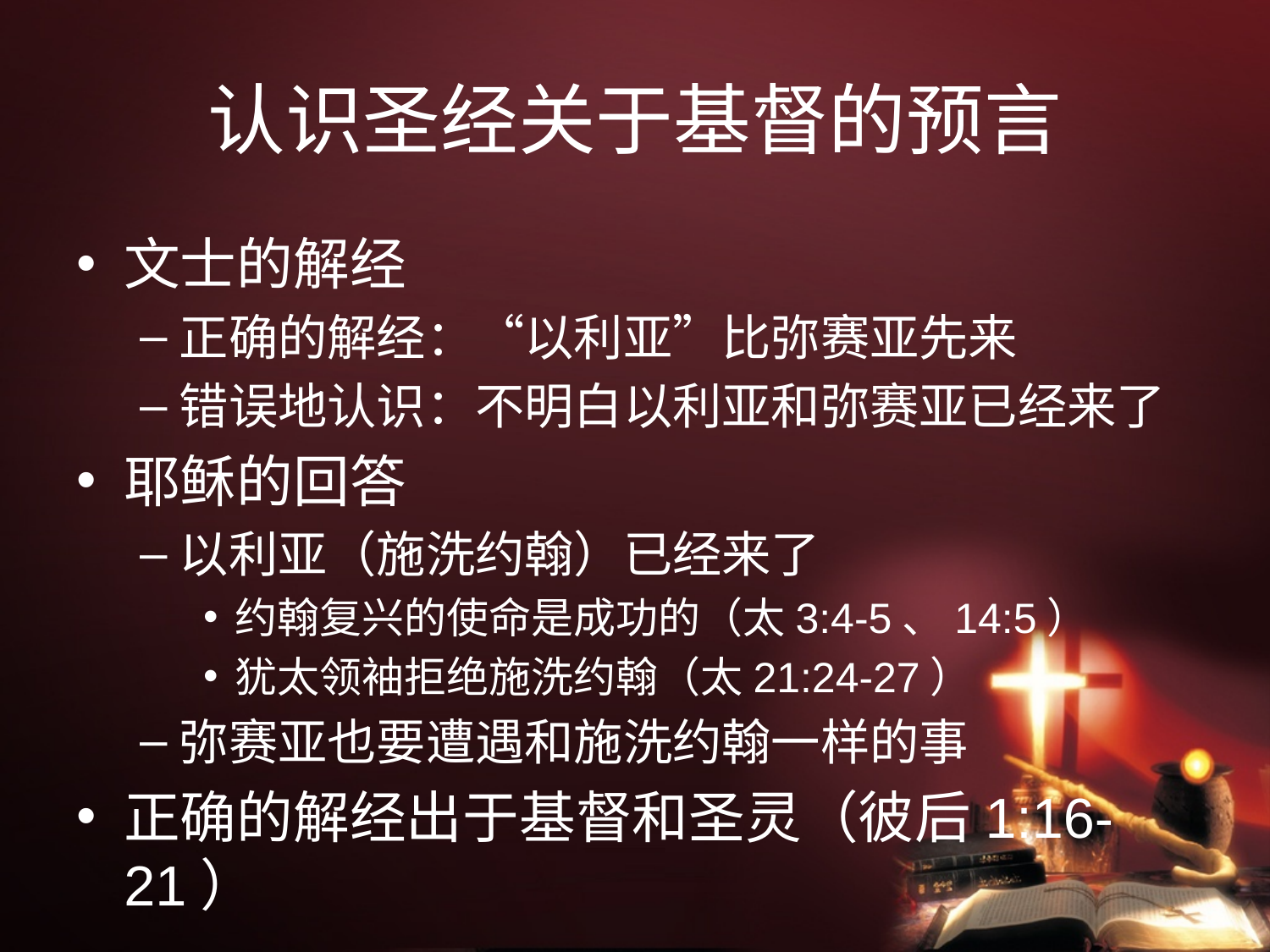

# 认识圣经关于基督的预言
文士的解经
正确的解经：“以利亚”比弥赛亚先来
错误地认识：不明白以利亚和弥赛亚已经来了
耶稣的回答
以利亚（施洗约翰）已经来了
约翰复兴的使命是成功的（太3:4-5、14:5）
犹太领袖拒绝施洗约翰（太21:24-27）
弥赛亚也要遭遇和施洗约翰一样的事
正确的解经出于基督和圣灵（彼后1:16-21）